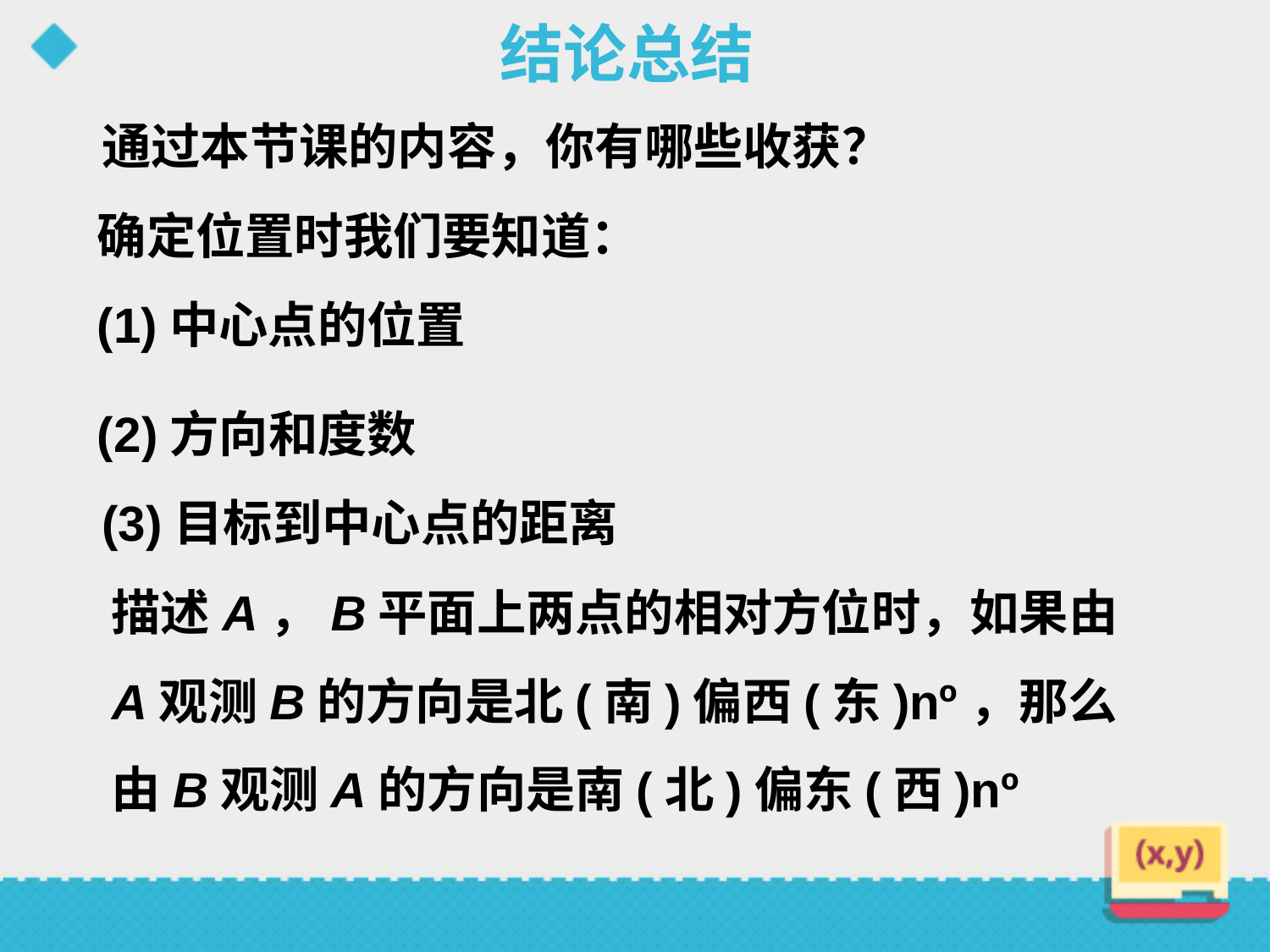

# 结论总结
通过本节课的内容，你有哪些收获？
确定位置时我们要知道：
(1)中心点的位置
(2)方向和度数

(3)目标到中心点的距离

描述A，B平面上两点的相对方位时，如果由A观测B的方向是北(南)偏西(东)nº，那么由B观测A的方向是南(北)偏东(西)nº